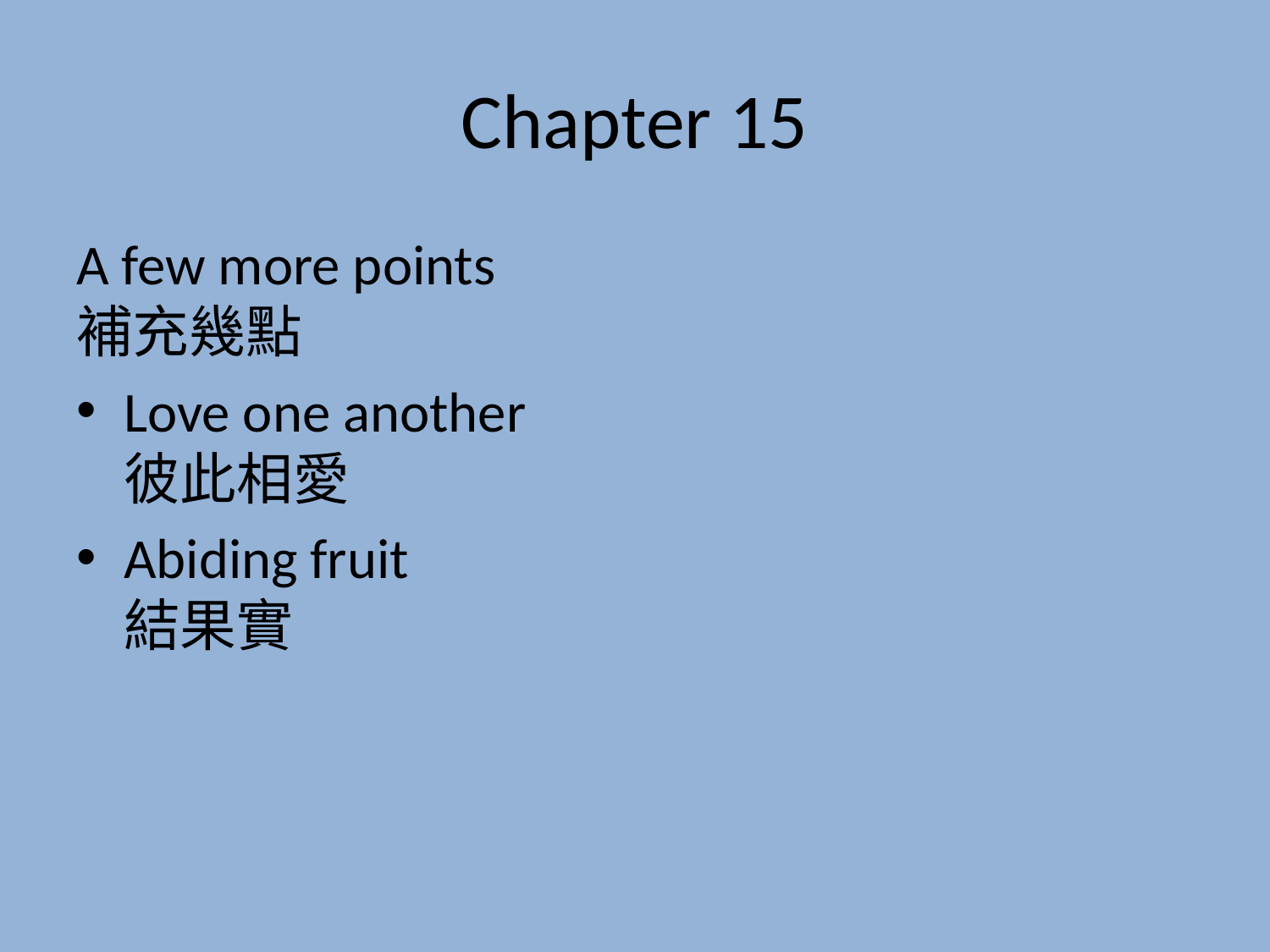

# Chapter 15
A few more points
補充幾點
Love one another
彼此相愛
Abiding fruit
結果實